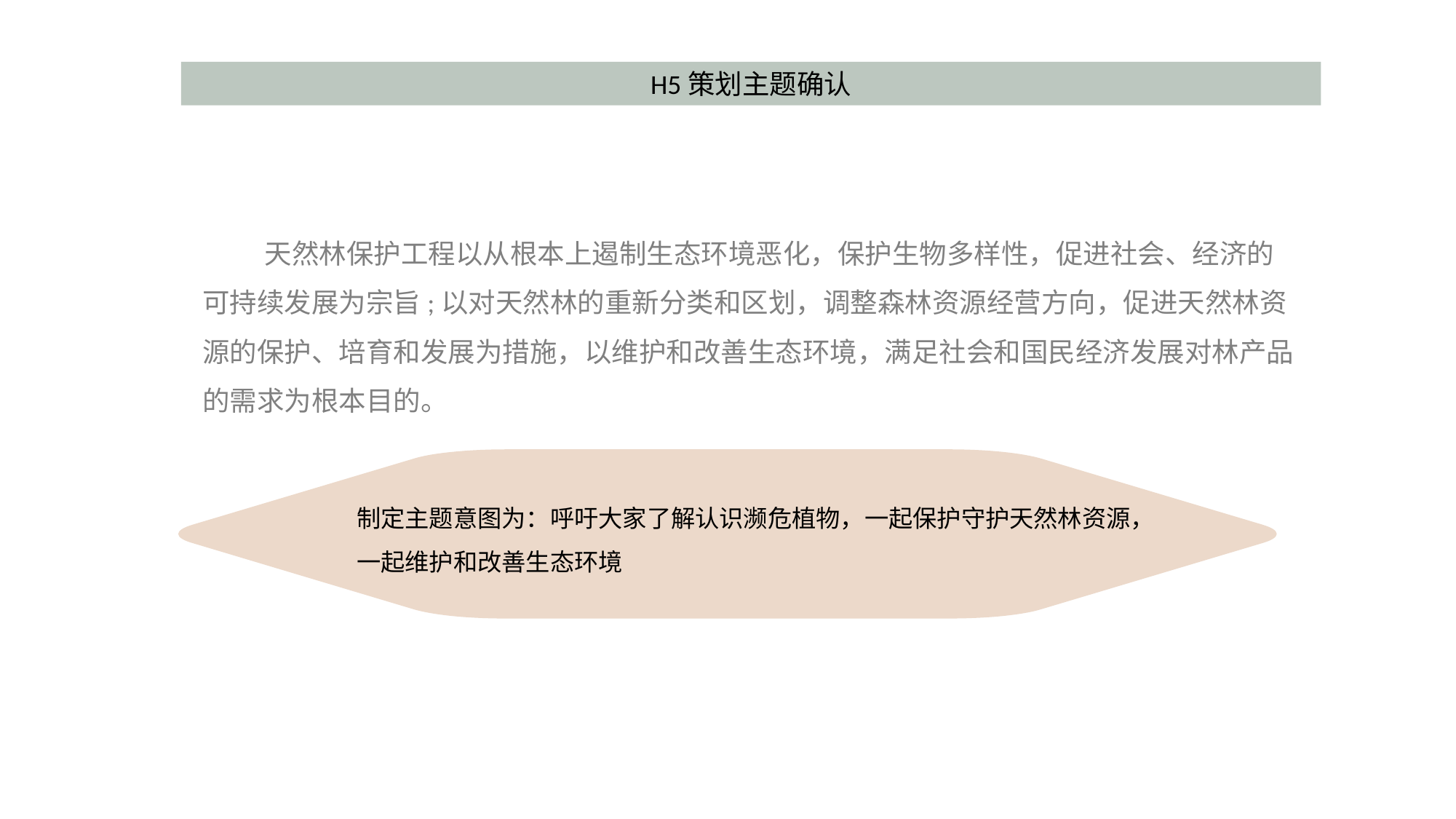

H5策划主题确认
         天然林保护工程以从根本上遏制生态环境恶化，保护生物多样性，促进社会、经济的可持续发展为宗旨;以对天然林的重新分类和区划，调整森林资源经营方向，促进天然林资源的保护、培育和发展为措施，以维护和改善生态环境，满足社会和国民经济发展对林产品的需求为根本目的。

制定主题意图为：呼吁大家了解认识濒危植物，一起保护守护天然林资源，一起维护和改善生态环境